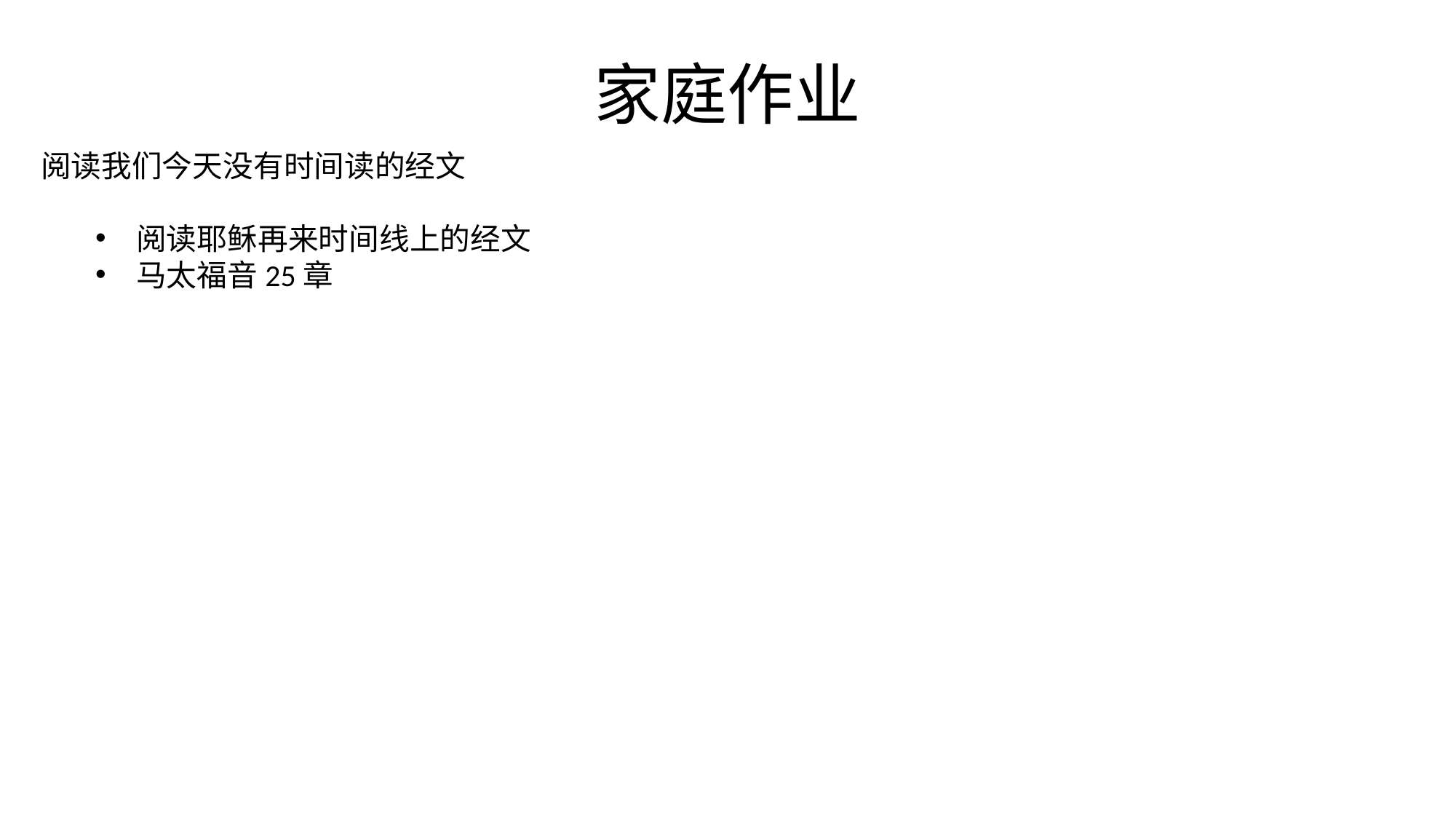

# 家庭作业
阅读我们今天没有时间读的经文

阅读耶稣再来时间线上的经文
马太福音25章